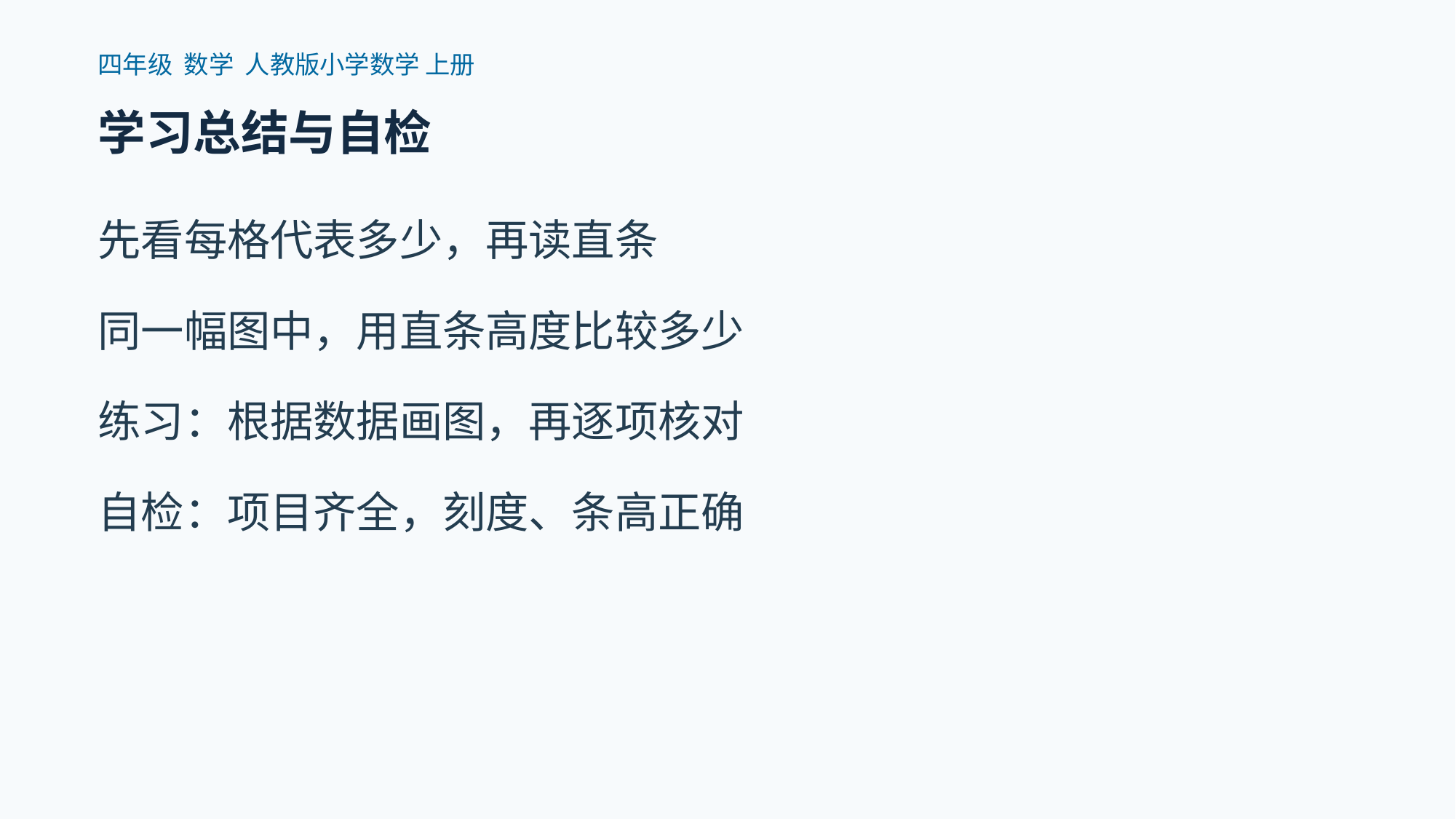

四年级  数学  人教版小学数学 上册
学习总结与自检
先看每格代表多少，再读直条
同一幅图中，用直条高度比较多少
练习：根据数据画图，再逐项核对
自检：项目齐全，刻度、条高正确